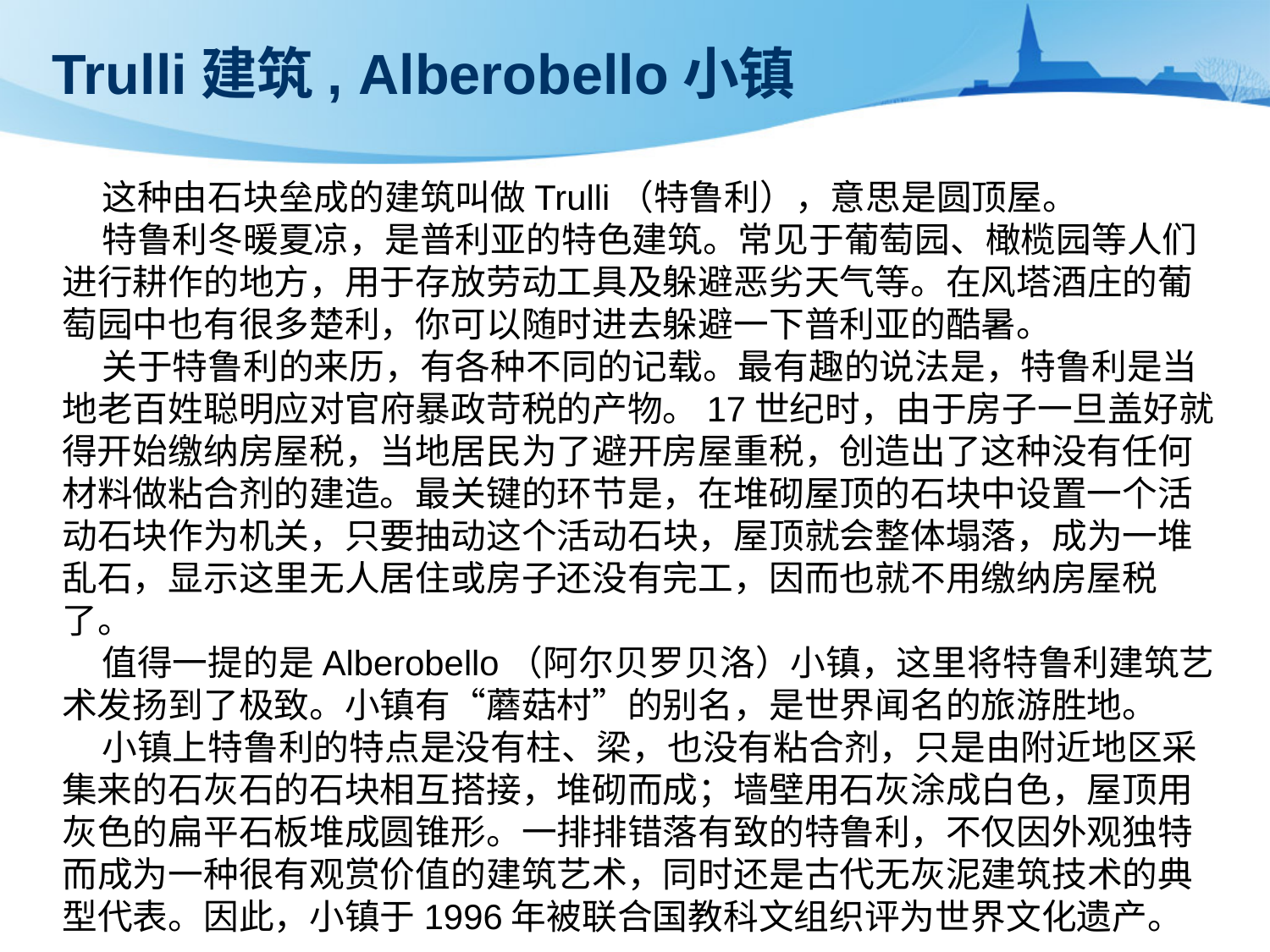

# Trulli建筑, Alberobello小镇
    这种由石块垒成的建筑叫做Trulli（特鲁利），意思是圆顶屋。
    特鲁利冬暖夏凉，是普利亚的特色建筑。常见于葡萄园、橄榄园等人们进行耕作的地方，用于存放劳动工具及躲避恶劣天气等。在风塔酒庄的葡萄园中也有很多楚利，你可以随时进去躲避一下普利亚的酷暑。
    关于特鲁利的来历，有各种不同的记载。最有趣的说法是，特鲁利是当地老百姓聪明应对官府暴政苛税的产物。17世纪时，由于房子一旦盖好就得开始缴纳房屋税，当地居民为了避开房屋重税，创造出了这种没有任何材料做粘合剂的建造。最关键的环节是，在堆砌屋顶的石块中设置一个活动石块作为机关，只要抽动这个活动石块，屋顶就会整体塌落，成为一堆乱石，显示这里无人居住或房子还没有完工，因而也就不用缴纳房屋税了。
    值得一提的是Alberobello（阿尔贝罗贝洛）小镇，这里将特鲁利建筑艺术发扬到了极致。小镇有“蘑菇村”的别名，是世界闻名的旅游胜地。
    小镇上特鲁利的特点是没有柱、梁，也没有粘合剂，只是由附近地区采集来的石灰石的石块相互搭接，堆砌而成；墙壁用石灰涂成白色，屋顶用灰色的扁平石板堆成圆锥形。一排排错落有致的特鲁利，不仅因外观独特而成为一种很有观赏价值的建筑艺术，同时还是古代无灰泥建筑技术的典型代表。因此，小镇于1996年被联合国教科文组织评为世界文化遗产。